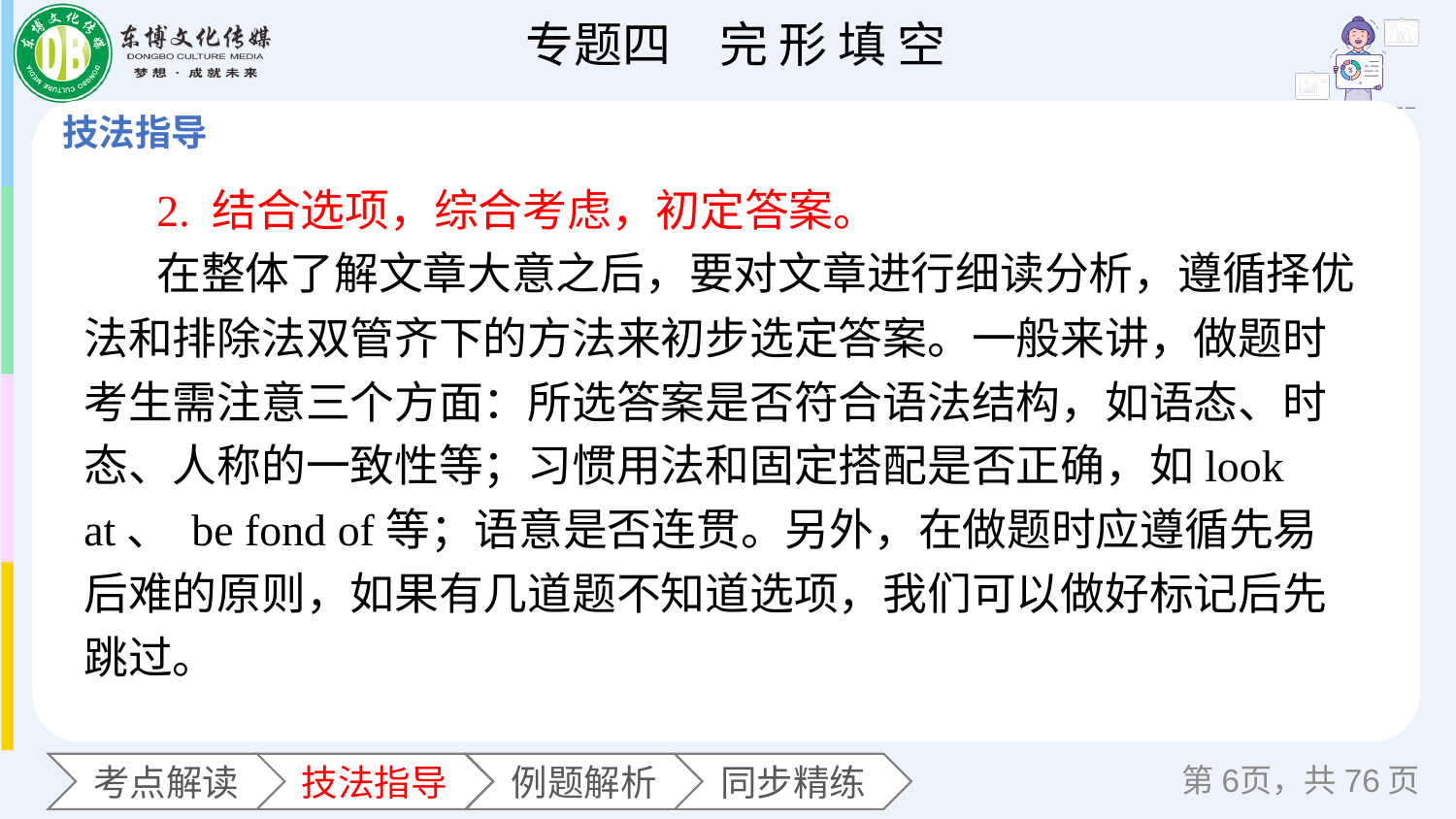

2. 结合选项，综合考虑，初定答案。
在整体了解文章大意之后，要对文章进行细读分析，遵循择优法和排除法双管齐下的方法来初步选定答案。一般来讲，做题时考生需注意三个方面：所选答案是否符合语法结构，如语态、时态、人称的一致性等；习惯用法和固定搭配是否正确，如look at、 be fond of等；语意是否连贯。另外，在做题时应遵循先易后难的原则，如果有几道题不知道选项，我们可以做好标记后先跳过。
第6页，共76页